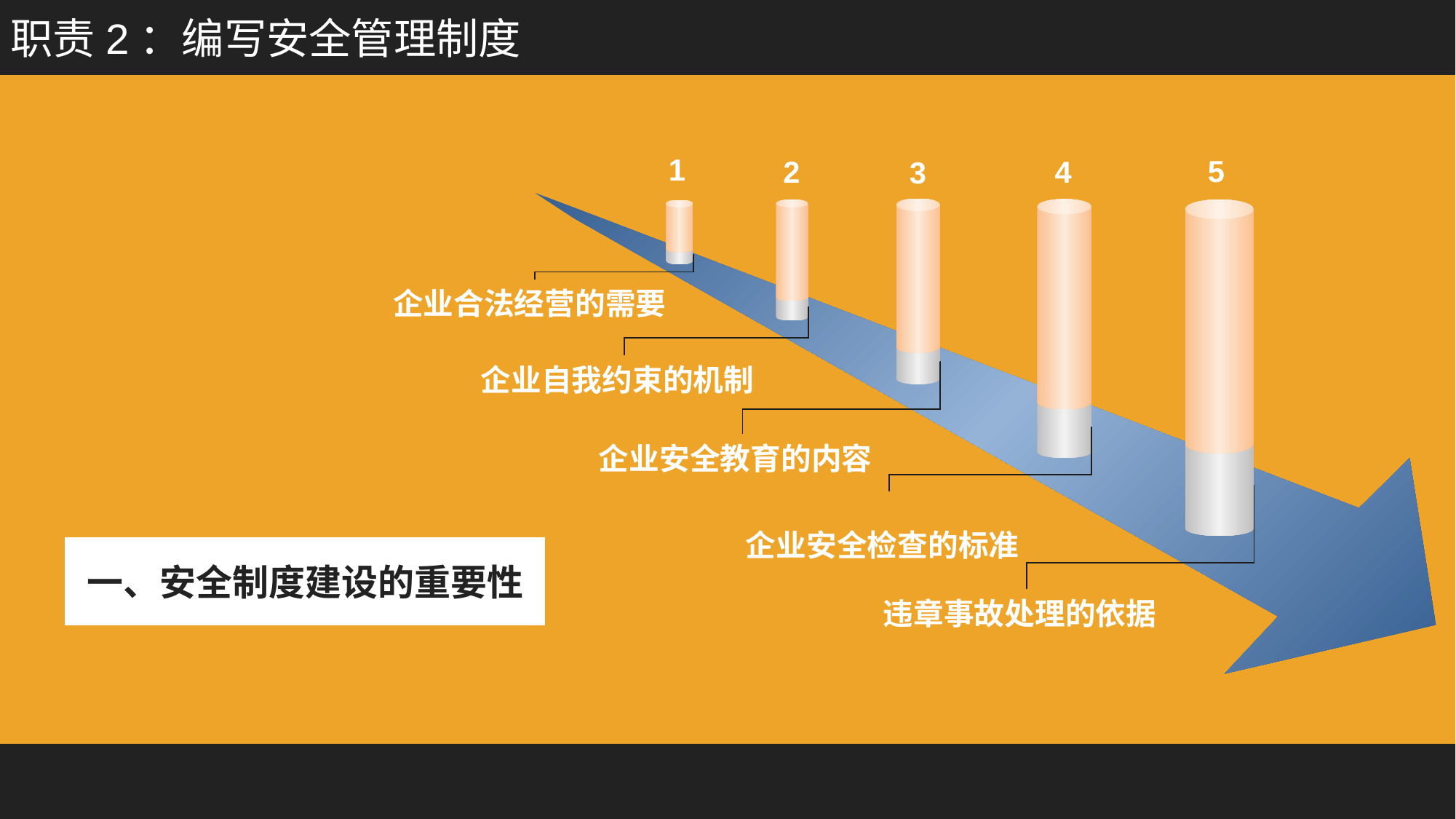

职责2：编写安全管理制度
1
5
4
2
3

企业合法经营的需要

企业自我约束的机制

企业安全教育的内容

企业安全检查的标准
违章事故处理的依据
一、安全制度建设的重要性